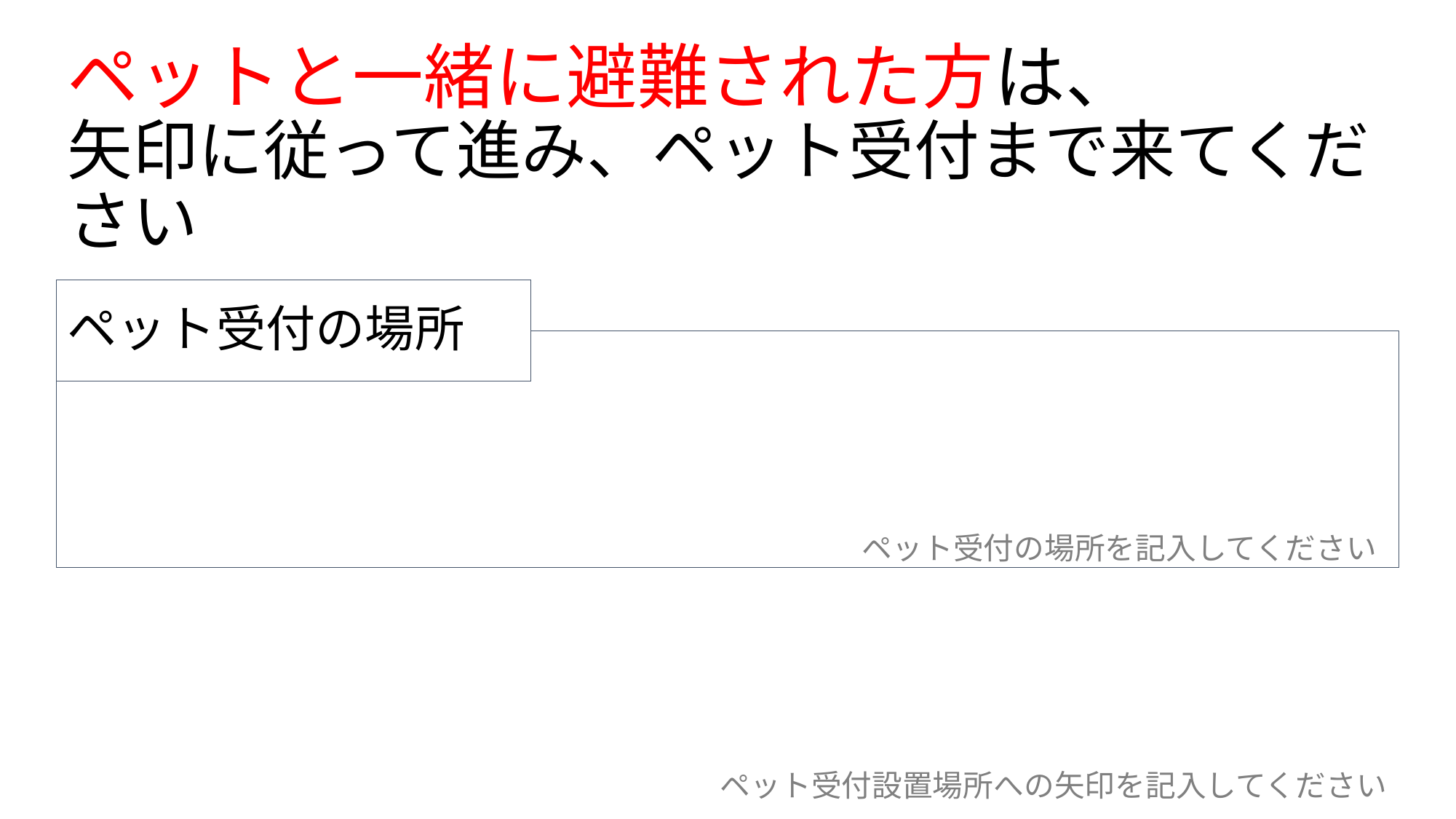

# ペットと一緒に避難された方は、 矢印に従って進み、ペット受付まで来てください
ペット受付の場所

ペット受付の場所を記入してください
ペット受付設置場所への矢印を記入してください